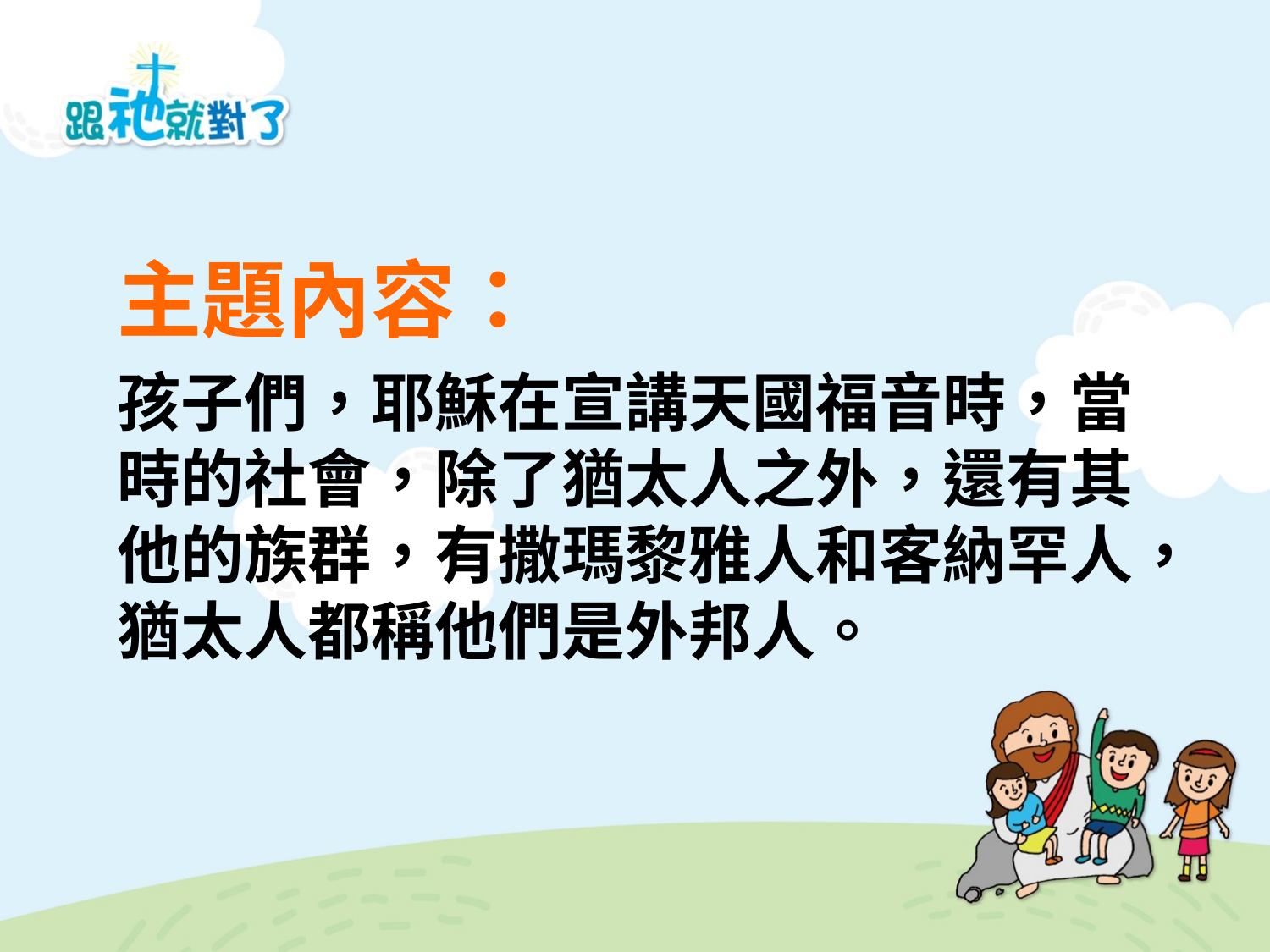

主題內容：
孩子們，耶穌在宣講天國福音時，當時的社會，除了猶太人之外，還有其他的族群，有撒瑪黎雅人和客納罕人，猶太人都稱他們是外邦人。